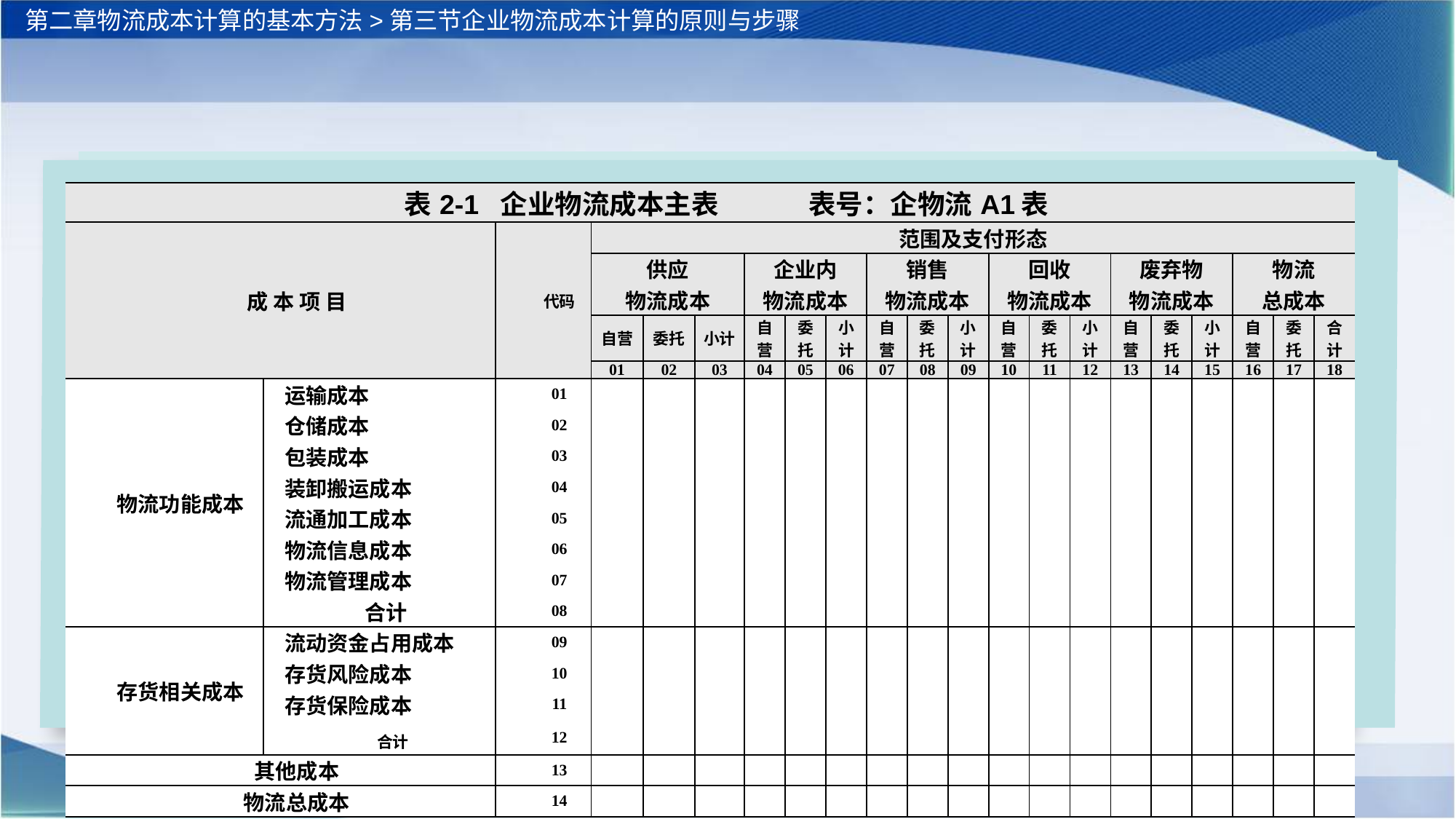

第二章物流成本计算的基本方法>第三节企业物流成本计算的原则与步骤

| 表2-1 企业物流成本主表 表号：企物流A1表 |  |  |  |  |  |  |  |  |  |  |  |  |  |  |  |  |  |  |  |  |
| --- | --- | --- | --- | --- | --- | --- | --- | --- | --- | --- | --- | --- | --- | --- | --- | --- | --- | --- | --- | --- |
| 成 本 项 目 |  | 代码 | 范围及支付形态 |  |  |  |  |  |  |  |  |  |  |  |  |  |  |  |  |  |
|  |  |  | 供应 物流成本 |  |  | 企业内 物流成本 |  |  | 销售 物流成本 |  |  | 回收 物流成本 |  |  | 废弃物 物流成本 |  |  | 物流 总成本 |  |  |
|  |  |  | 自营 | 委托 | 小计 | 自营 | 委托 | 小计 | 自营 | 委托 | 小计 | 自营 | 委托 | 小计 | 自营 | 委托 | 小计 | 自营 | 委托 | 合计 |
|  |  |  | 01 | 02 | 03 | 04 | 05 | 06 | 07 | 08 | 09 | 10 | 11 | 12 | 13 | 14 | 15 | 16 | 17 | 18 |
| 物流功能成本 | 运输成本 | 01 |  |  |  |  |  |  |  |  |  |  |  |  |  |  |  |  |  |  |
|  | 仓储成本 | 02 |  |  |  |  |  |  |  |  |  |  |  |  |  |  |  |  |  |  |
|  | 包装成本 | 03 |  |  |  |  |  |  |  |  |  |  |  |  |  |  |  |  |  |  |
|  | 装卸搬运成本 | 04 |  |  |  |  |  |  |  |  |  |  |  |  |  |  |  |  |  |  |
|  | 流通加工成本 | 05 |  |  |  |  |  |  |  |  |  |  |  |  |  |  |  |  |  |  |
|  | 物流信息成本 | 06 |  |  |  |  |  |  |  |  |  |  |  |  |  |  |  |  |  |  |
|  | 物流管理成本 | 07 |  |  |  |  |  |  |  |  |  |  |  |  |  |  |  |  |  |  |
|  | 合计 | 08 |  |  |  |  |  |  |  |  |  |  |  |  |  |  |  |  |  |  |
| 存货相关成本 | 流动资金占用成本 | 09 |  |  |  |  |  |  |  |  |  |  |  |  |  |  |  |  |  |  |
|  | 存货风险成本 | 10 |  |  |  |  |  |  |  |  |  |  |  |  |  |  |  |  |  |  |
|  | 存货保险成本 | 11 |  |  |  |  |  |  |  |  |  |  |  |  |  |  |  |  |  |  |
|  | 合计 | 12 |  |  |  |  |  |  |  |  |  |  |  |  |  |  |  |  |  |  |
| 其他成本 |  | 13 |  |  |  |  |  |  |  |  |  |  |  |  |  |  |  |  |  |  |
| 物流总成本 |  | 14 |  |  |  |  |  |  |  |  |  |  |  |  |  |  |  |  |  |  |